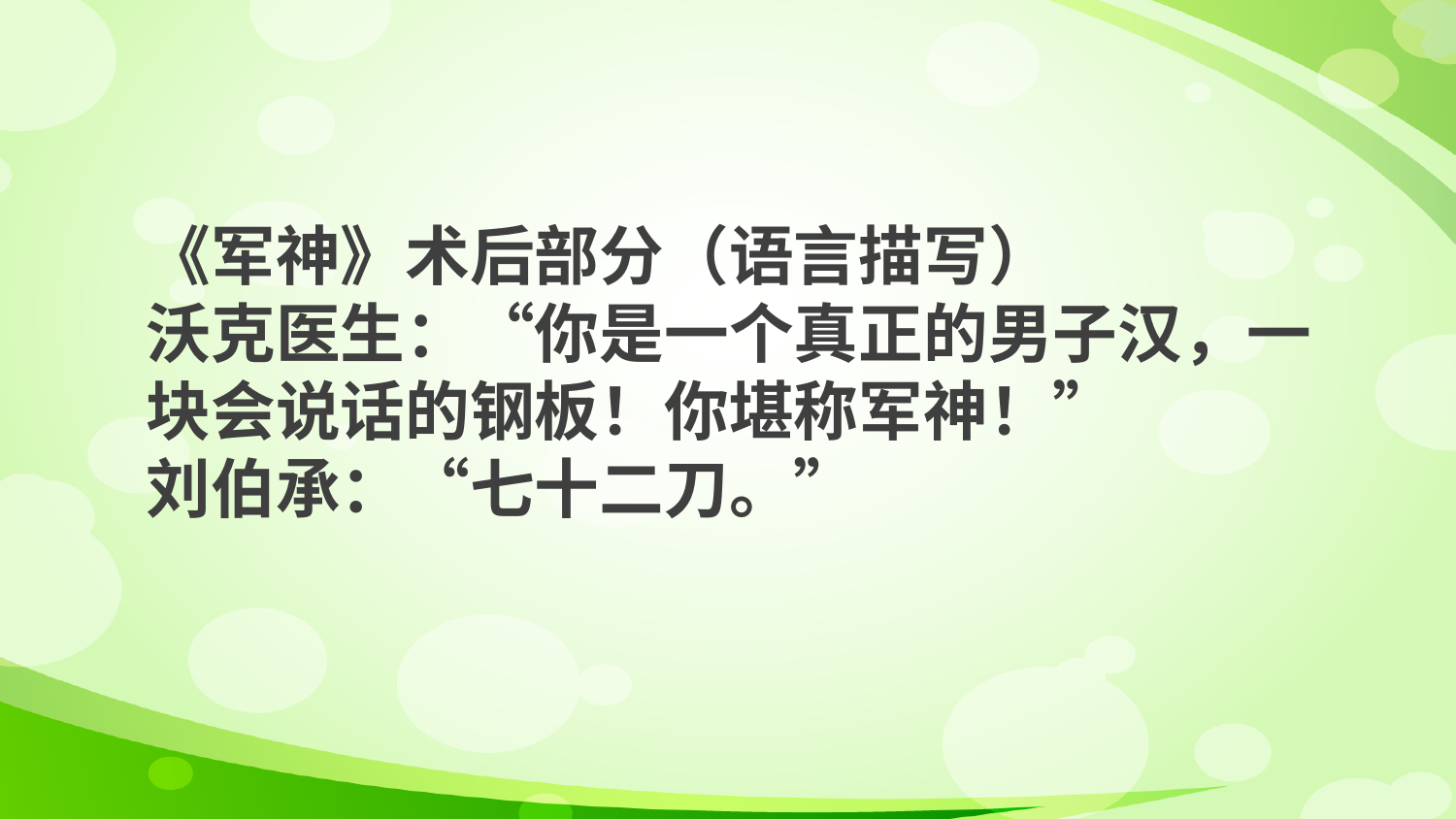

《军神》术后部分（语言描写）
沃克医生：“你是一个真正的男子汉，一块会说话的钢板！你堪称军神！”
刘伯承：“七十二刀。”